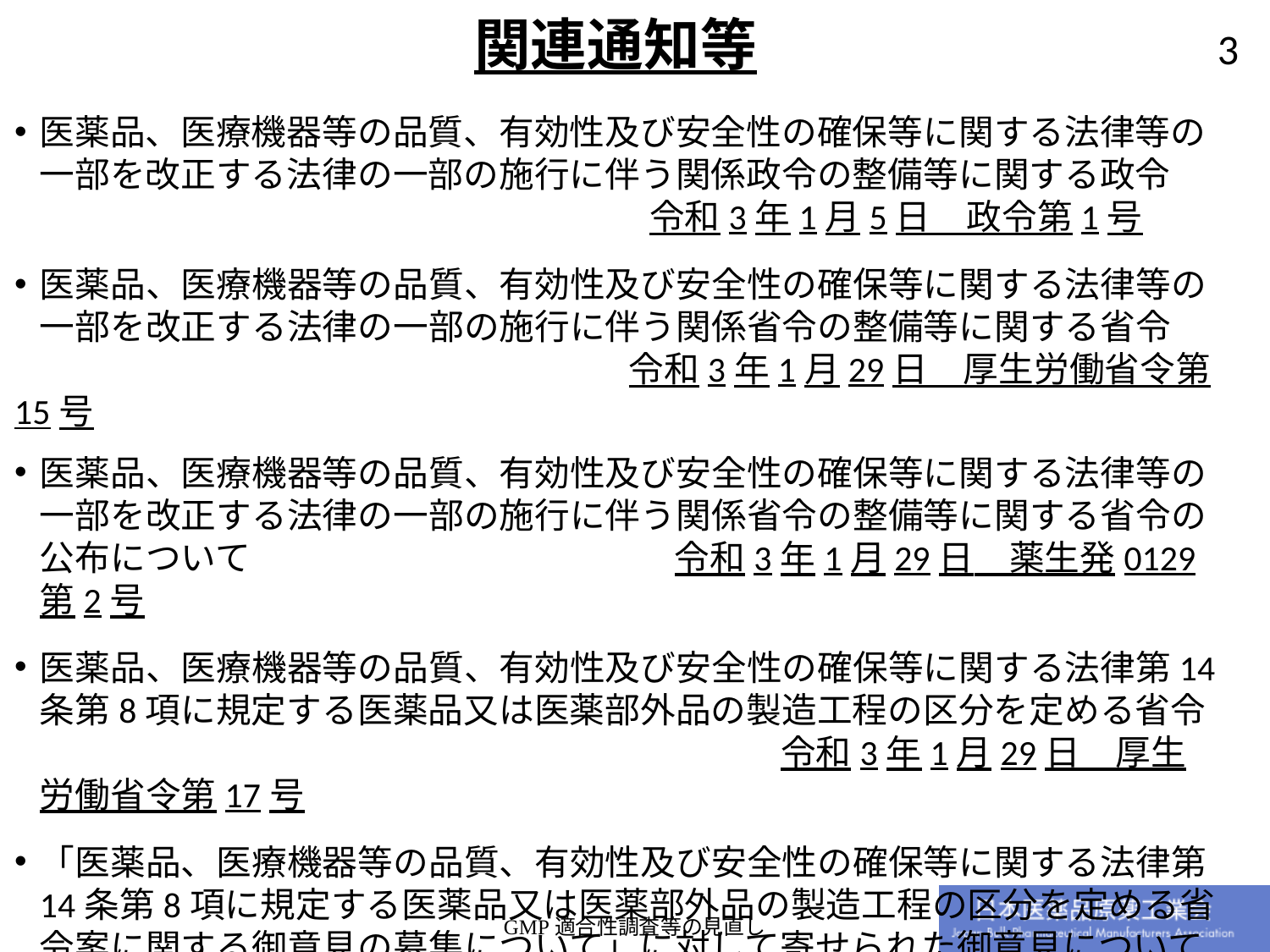

関連通知等
医薬品、医療機器等の品質、有効性及び安全性の確保等に関する法律等の一部を改正する法律の一部の施行に伴う関係政令の整備等に関する政令
					令和3年1月5日　政令第1号

医薬品、医療機器等の品質、有効性及び安全性の確保等に関する法律等の一部を改正する法律の一部の施行に伴う関係省令の整備等に関する省令
				　　　令和3年1月29日　厚生労働省令第15号

医薬品、医療機器等の品質、有効性及び安全性の確保等に関する法律等の一部を改正する法律の一部の施行に伴う関係省令の整備等に関する省令の公布について				令和3年1月29日　薬生発0129第2号

医薬品、医療機器等の品質、有効性及び安全性の確保等に関する法律第14条第8項に規定する医薬品又は医薬部外品の製造工程の区分を定める省令					　　　令和3年1月29日　厚生労働省令第17号

「医薬品、医療機器等の品質、有効性及び安全性の確保等に関する法律第14条第8項に規定する医薬品又は医薬部外品の製造工程の区分を定める省令案に関する御意見の募集について」に対して寄せられた御意見について					　令和3年1月　厚生労働省医薬・生活衛生局
GMP適合性調査等の見直し